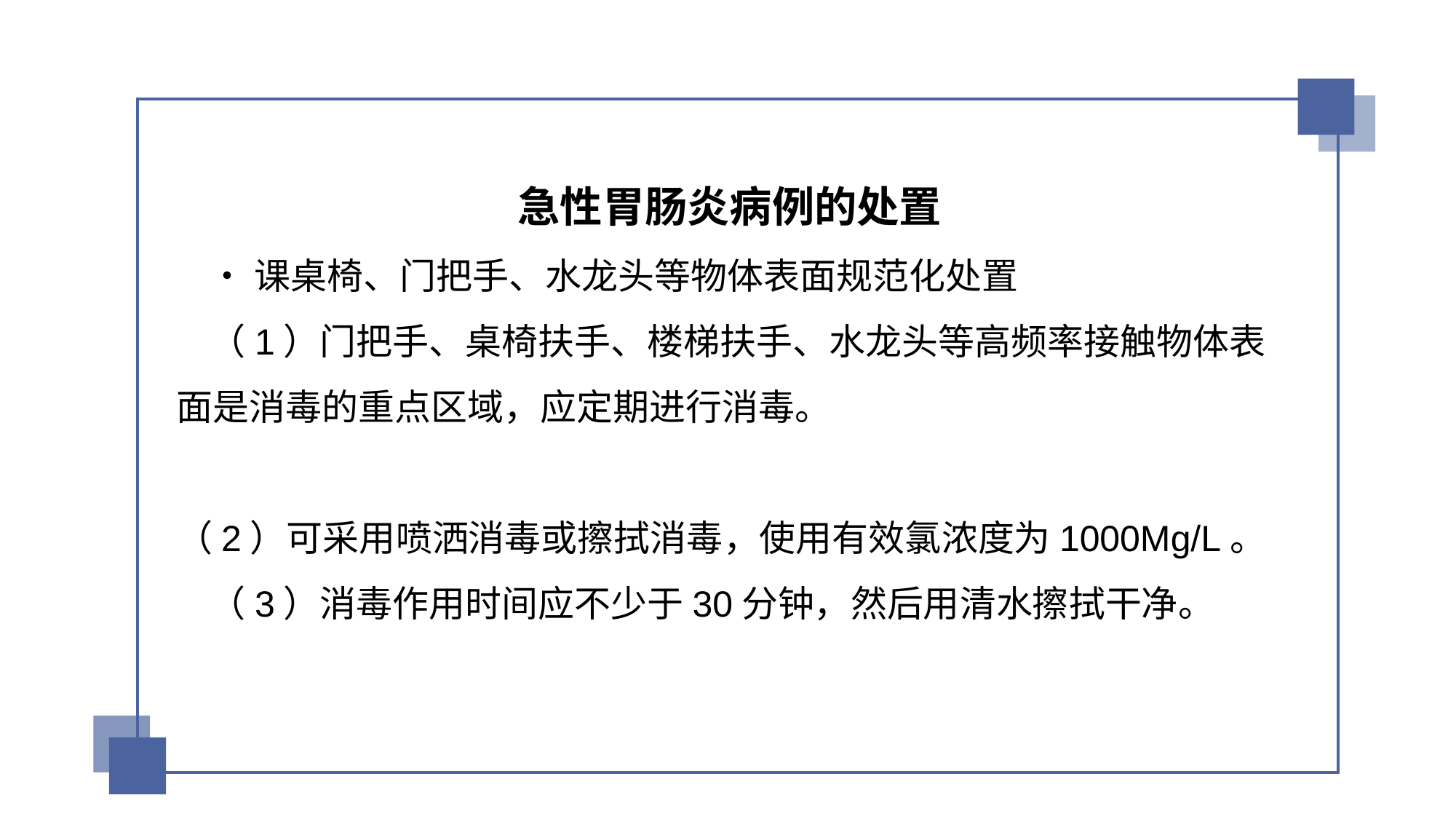

北京市朝阳区疾病预防控制中心

急性胃肠炎病例的处置
    •课桌椅、门把手、水龙头等物体表面规范化处置
   （1）门把手、桌椅扶手、楼梯扶手、水龙头等高频率接触物体表面是消毒的重点区域，应定期进行消毒。
   （2）可采用喷洒消毒或擦拭消毒，使用有效氯浓度为1000Mg/L。
   （3）消毒作用时间应不少于30分钟，然后用清水擦拭干净。